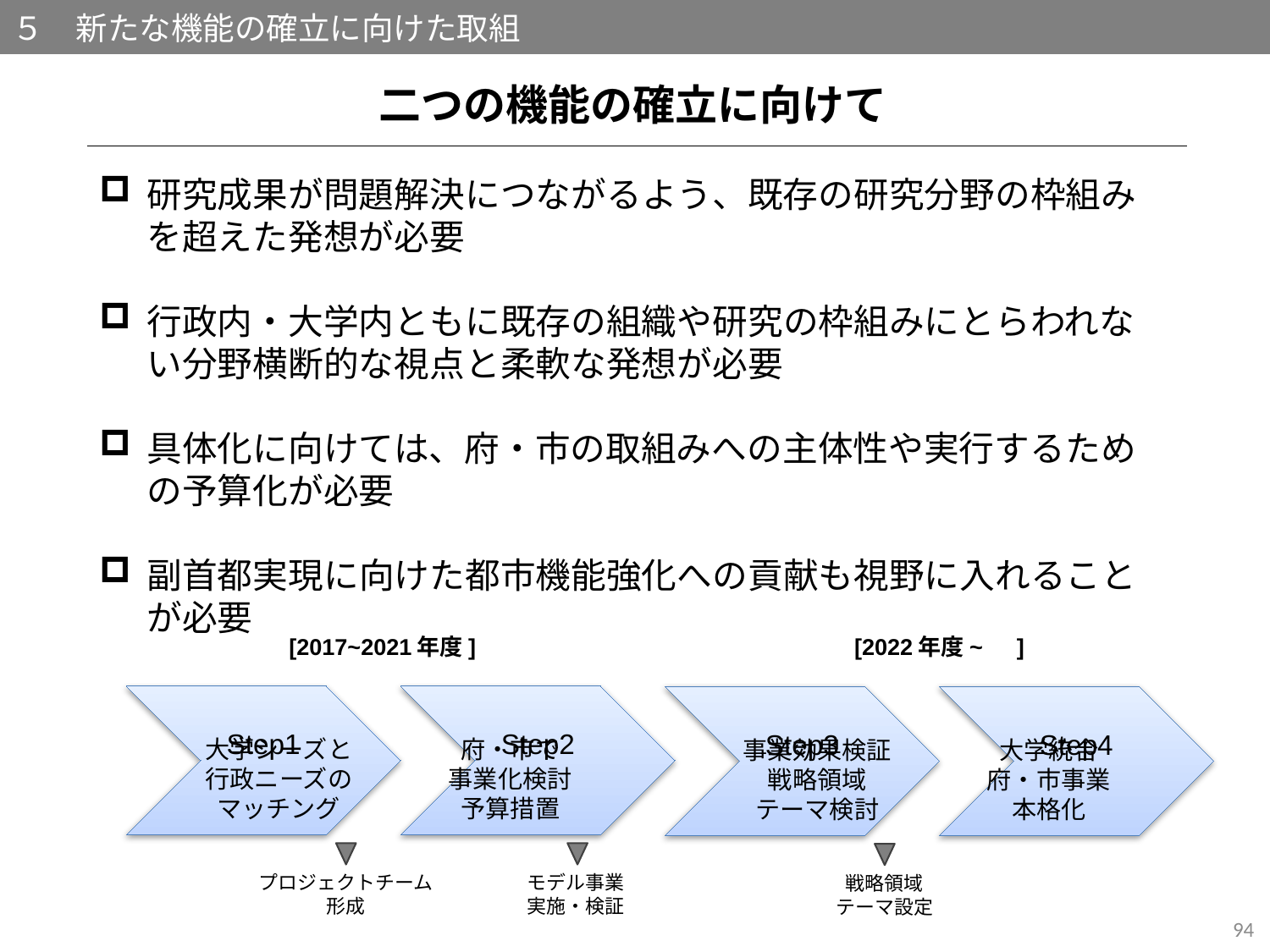

５　新たな機能の確立に向けた取組
二つの機能の確立に向けて
研究成果が問題解決につながるよう、既存の研究分野の枠組みを超えた発想が必要

行政内・大学内ともに既存の組織や研究の枠組みにとらわれない分野横断的な視点と柔軟な発想が必要

具体化に向けては、府・市の取組みへの主体性や実行するための予算化が必要

副首都実現に向けた都市機能強化への貢献も視野に入れることが必要
[2017~2021年度]
[2022年度~　]
Step1
Step2
Step3
Step4
大学シーズと
行政ニーズの
マッチング
府・市で
事業化検討
予算措置
事業効果検証
戦略領域
テーマ検討
大学統合
府・市事業
本格化

プロジェクトチーム
形成
モデル事業
実施・検証
戦略領域
テーマ設定
94